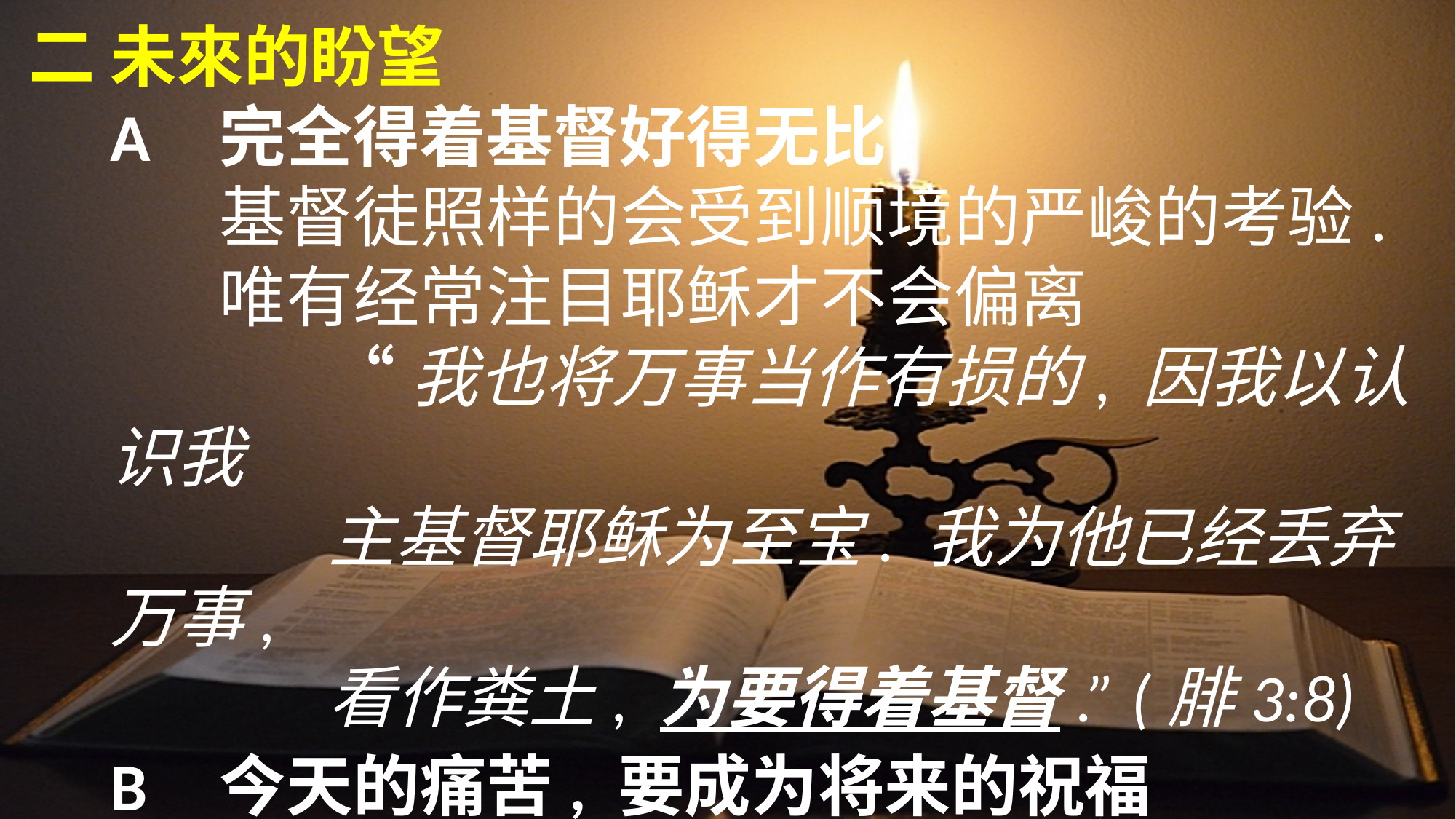

二	未來的盼望
	A	完全得着基督好得无比
		基督徒照样的会受到顺境的严峻的考验.
		唯有经常注目耶稣才不会偏离
			“我也将万事当作有损的, 因我以认识我
			主基督耶稣为至宝. 我为他已经丢弃万事,
			看作粪土, 为要得着基督.” (腓3:8)
	B	今天的痛苦, 要成为将来的祝福
			“现在的苦楚若比起将来要显于我们的荣耀
			就不足介意了.” (罗8:18)